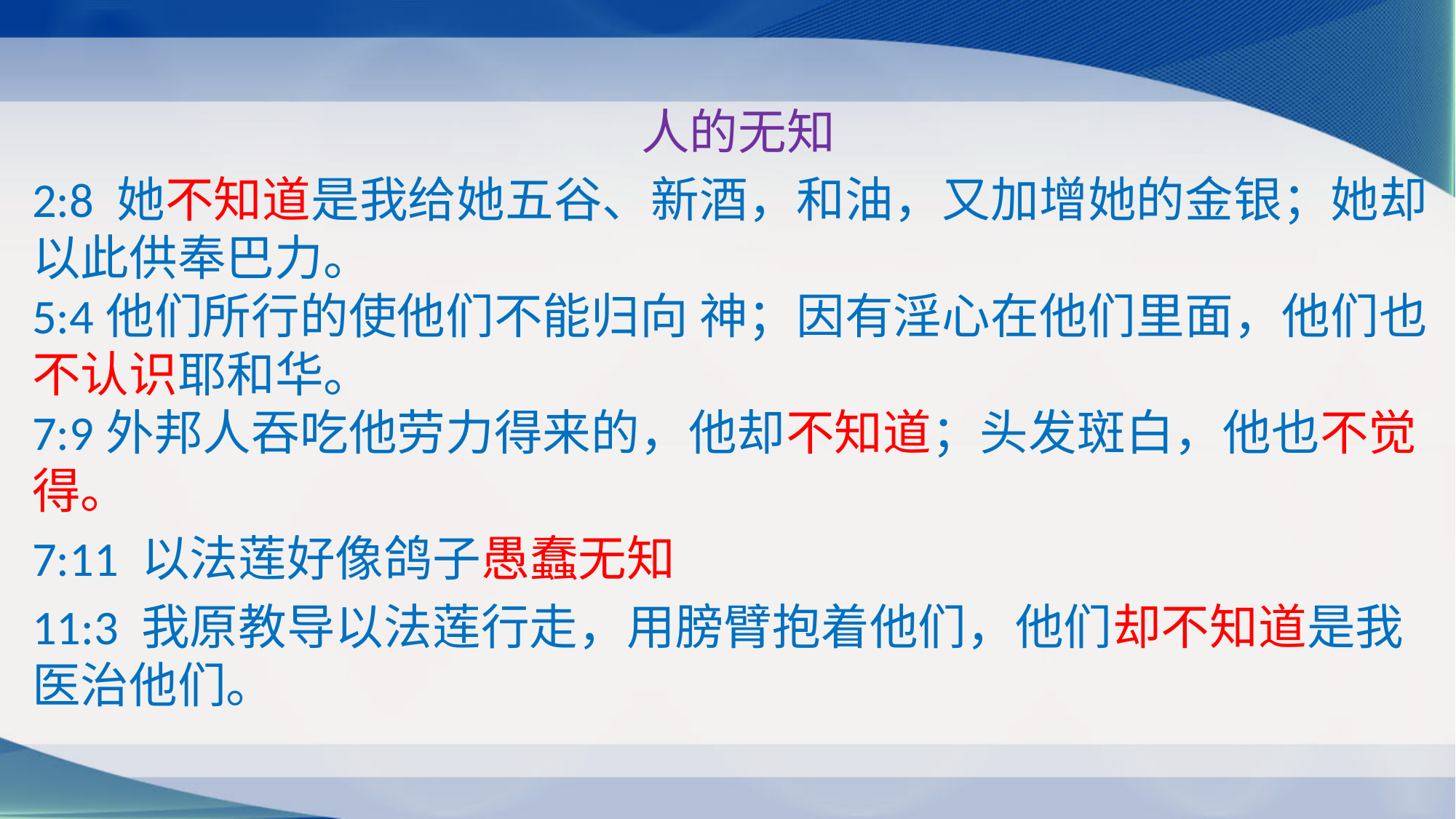

人的无知
2:8 她不知道是我给她五谷、新酒，和油，又加增她的金银；她却以此供奉巴力。
5:4他们所行的使他们不能归向 神；因有淫心在他们里面，他们也不认识耶和华。
7:9外邦人吞吃他劳力得来的，他却不知道；头发斑白，他也不觉得。
7:11 以法莲好像鸽子愚蠢无知
11:3 我原教导以法莲行走，用膀臂抱着他们，他们却不知道是我医治他们。